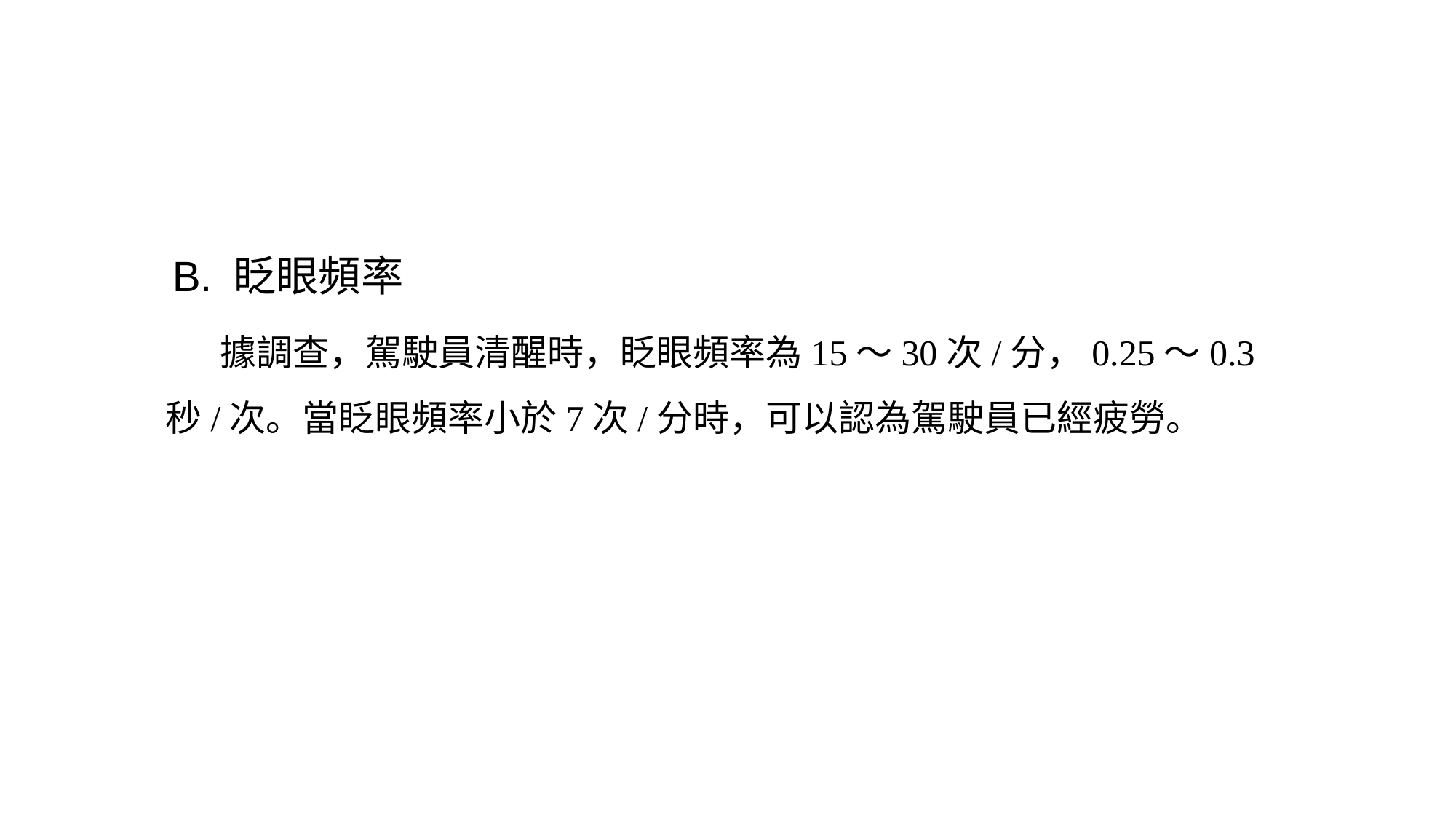

#
眨眼頻率
據調查，駕駛員清醒時，眨眼頻率為15～30次/分，0.25～0.3秒/次。當眨眼頻率小於7次/分時，可以認為駕駛員已經疲勞。